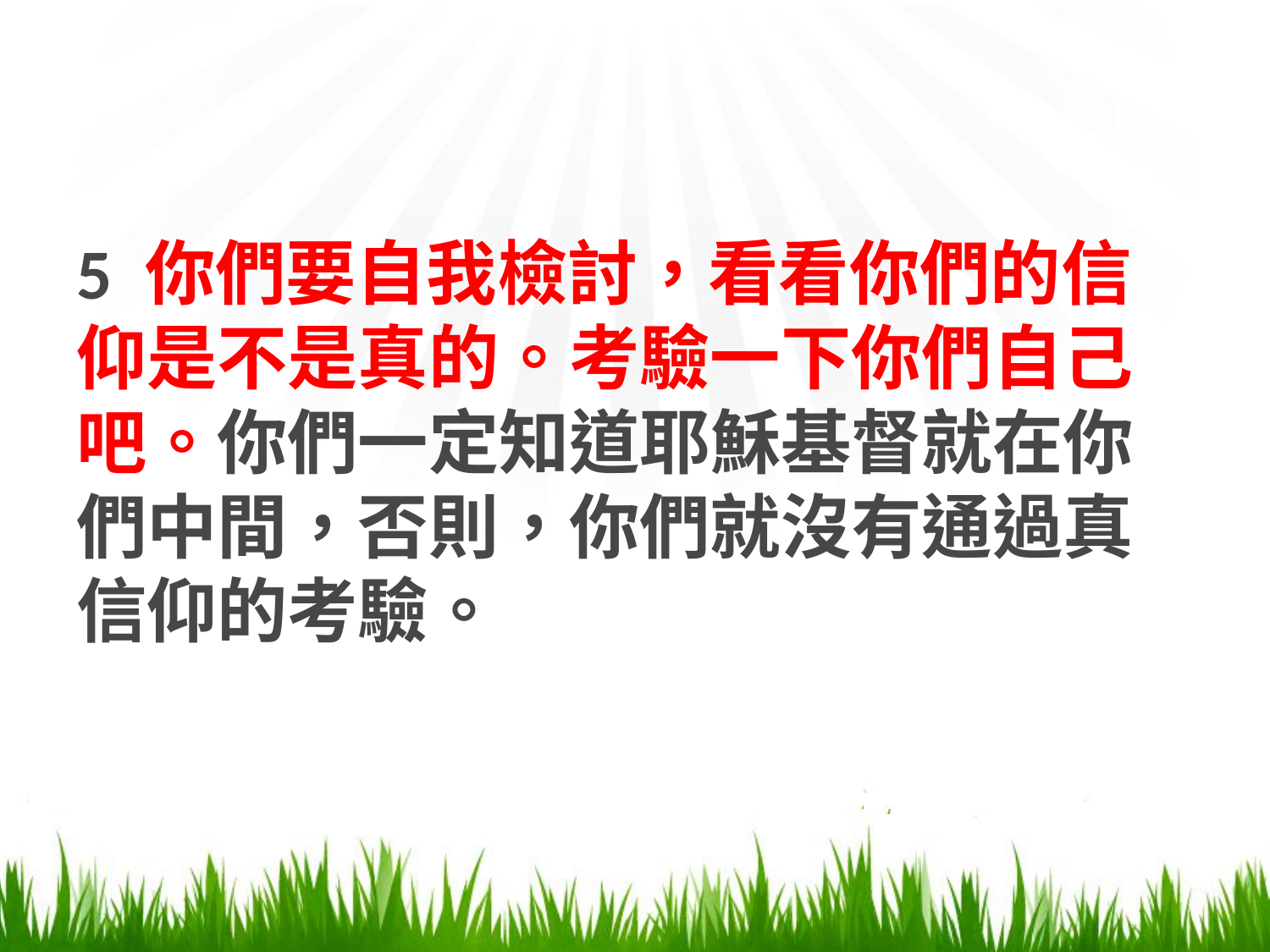

#
5 你們要自我檢討，看看你們的信仰是不是真的。考驗一下你們自己吧。你們一定知道耶穌基督就在你們中間，否則，你們就沒有通過真信仰的考驗。